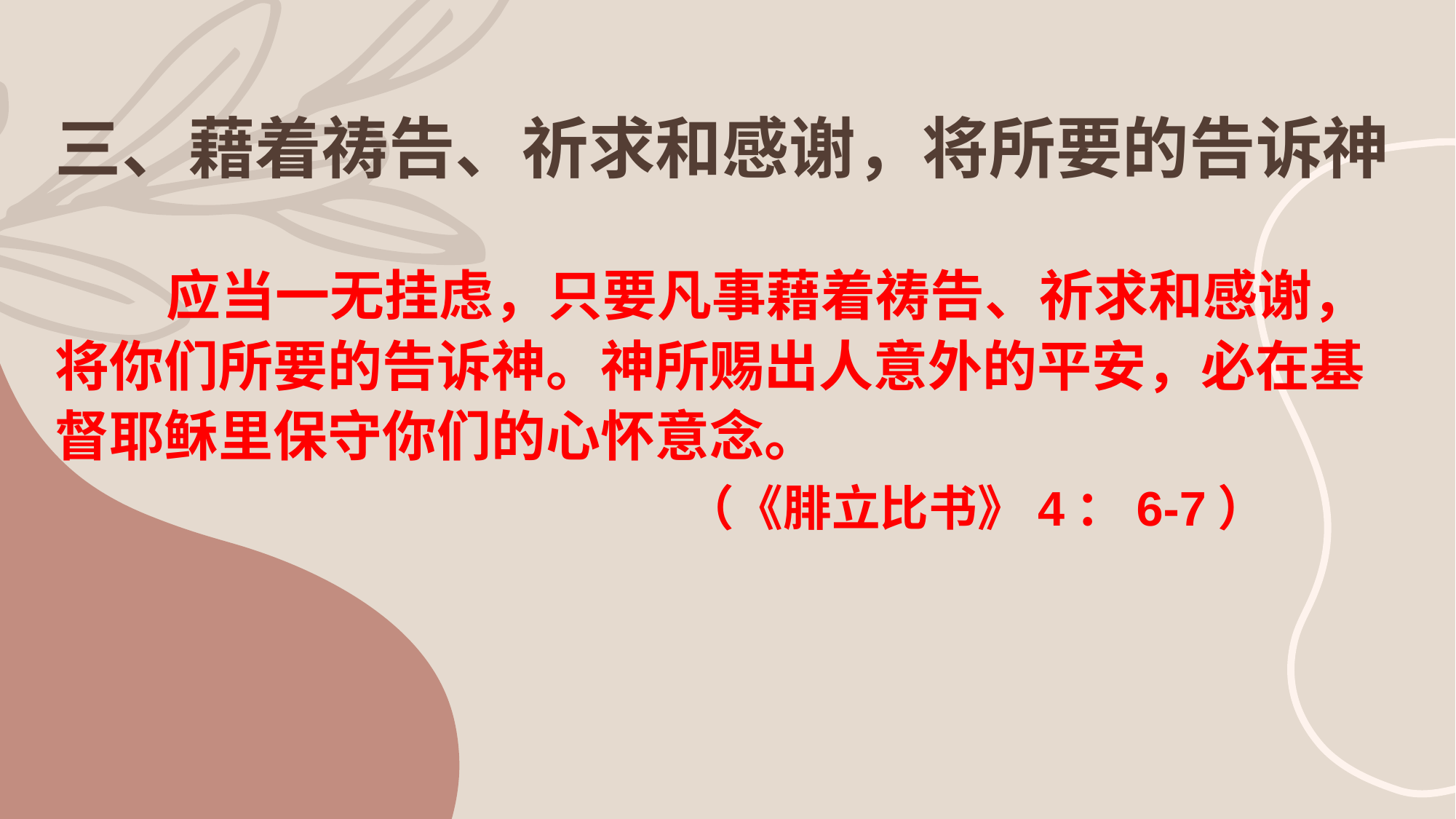

# 三、藉着祷告、祈求和感谢，将所要的告诉神 应当一无挂虑，只要凡事藉着祷告、祈求和感谢，将你们所要的告诉神。神所赐出人意外的平安，必在基督耶稣里保守你们的心怀意念。 （《腓立比书》4：6-7）